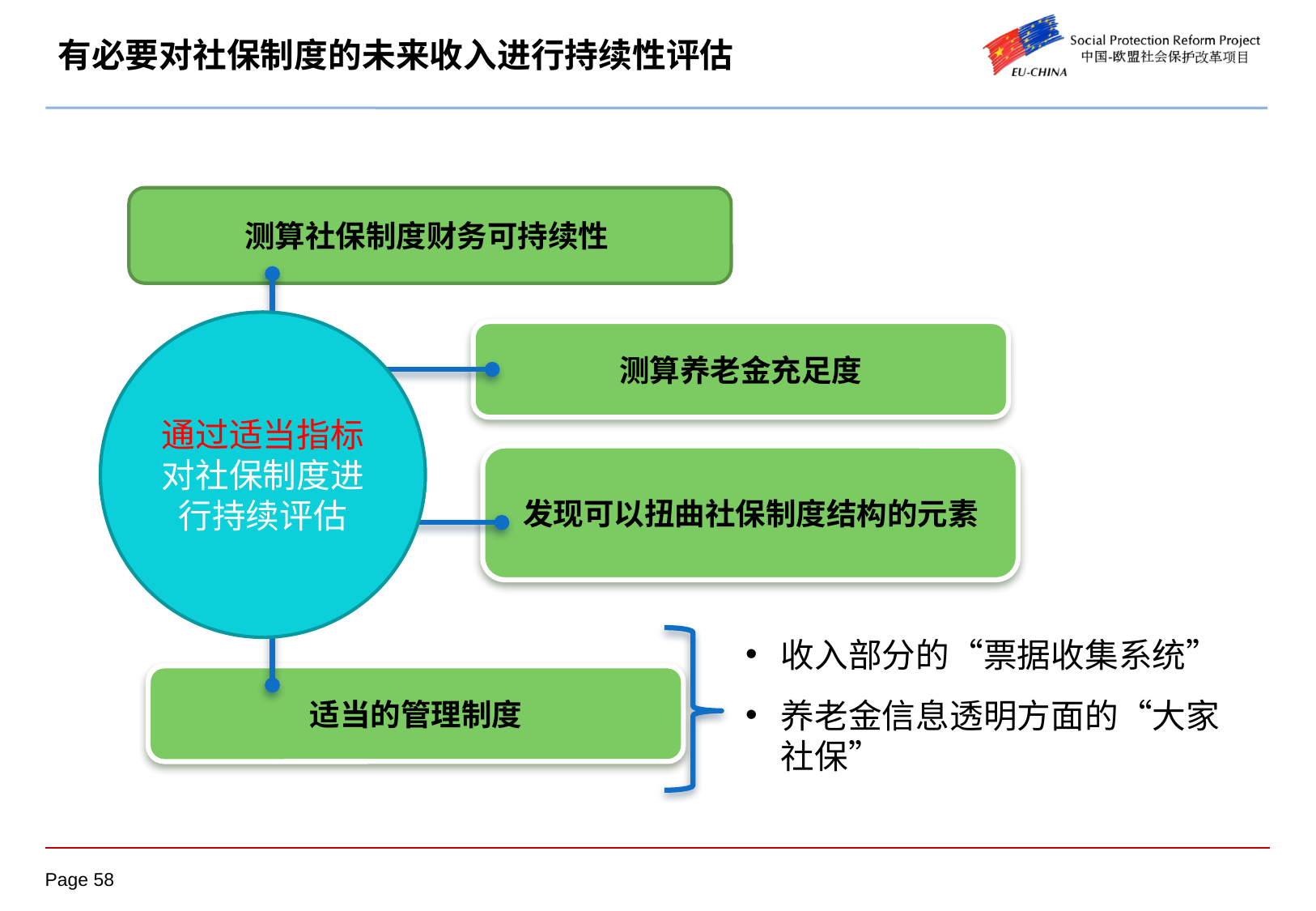

# 有必要对社保制度的未来收入进行持续性评估

测算社保制度财务可持续性
通过适当指标对社保制度进行持续评估
测算养老金充足度
发现可以扭曲社保制度结构的元素

适当的管理制度
收入部分的“票据收集系统”
养老金信息透明方面的“大家社保”